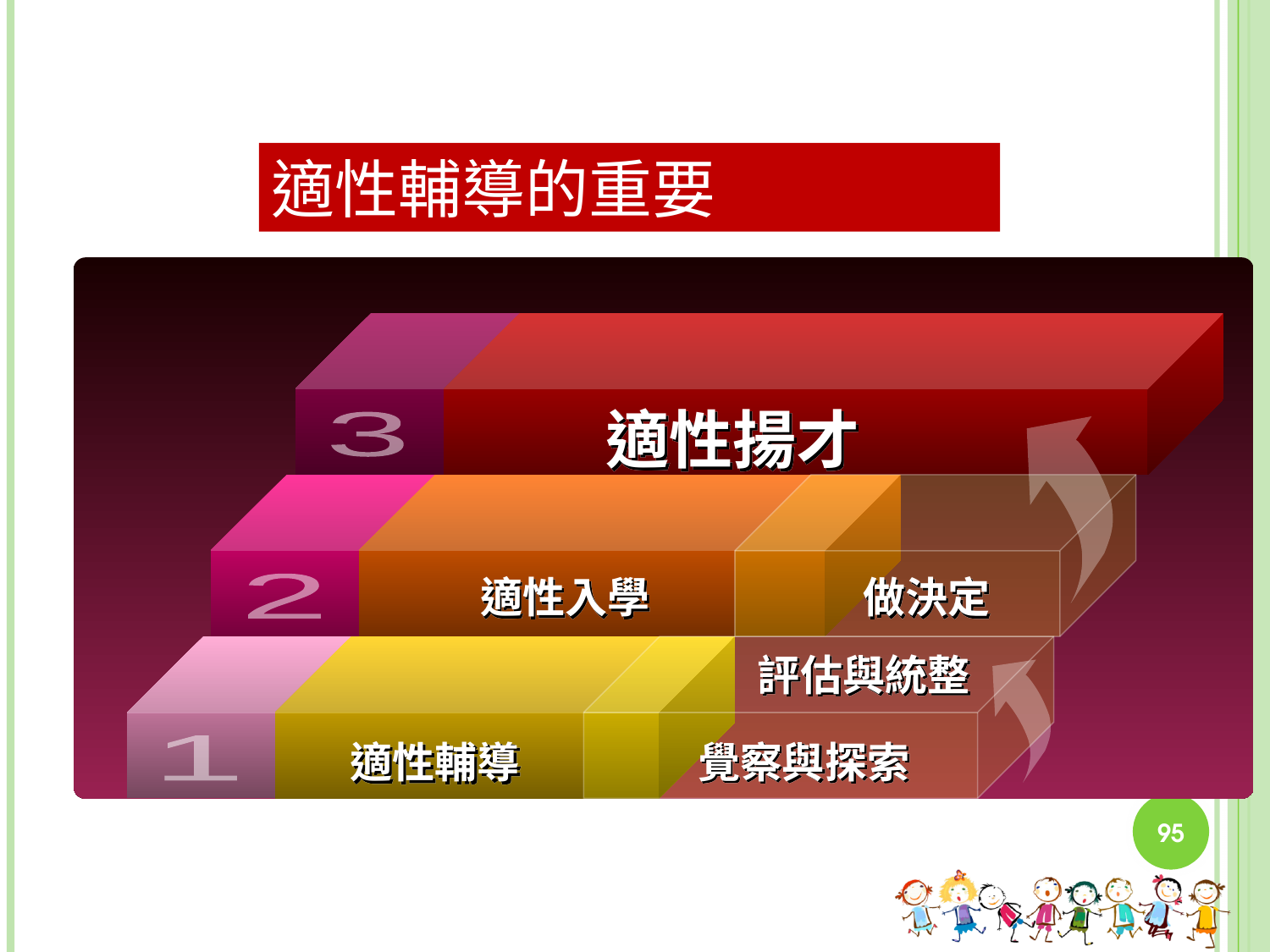

適性輔導的重要

適性揚才
3

適性入學
做決定
2

評估與統整

覺察與探索
適性輔導
1
95